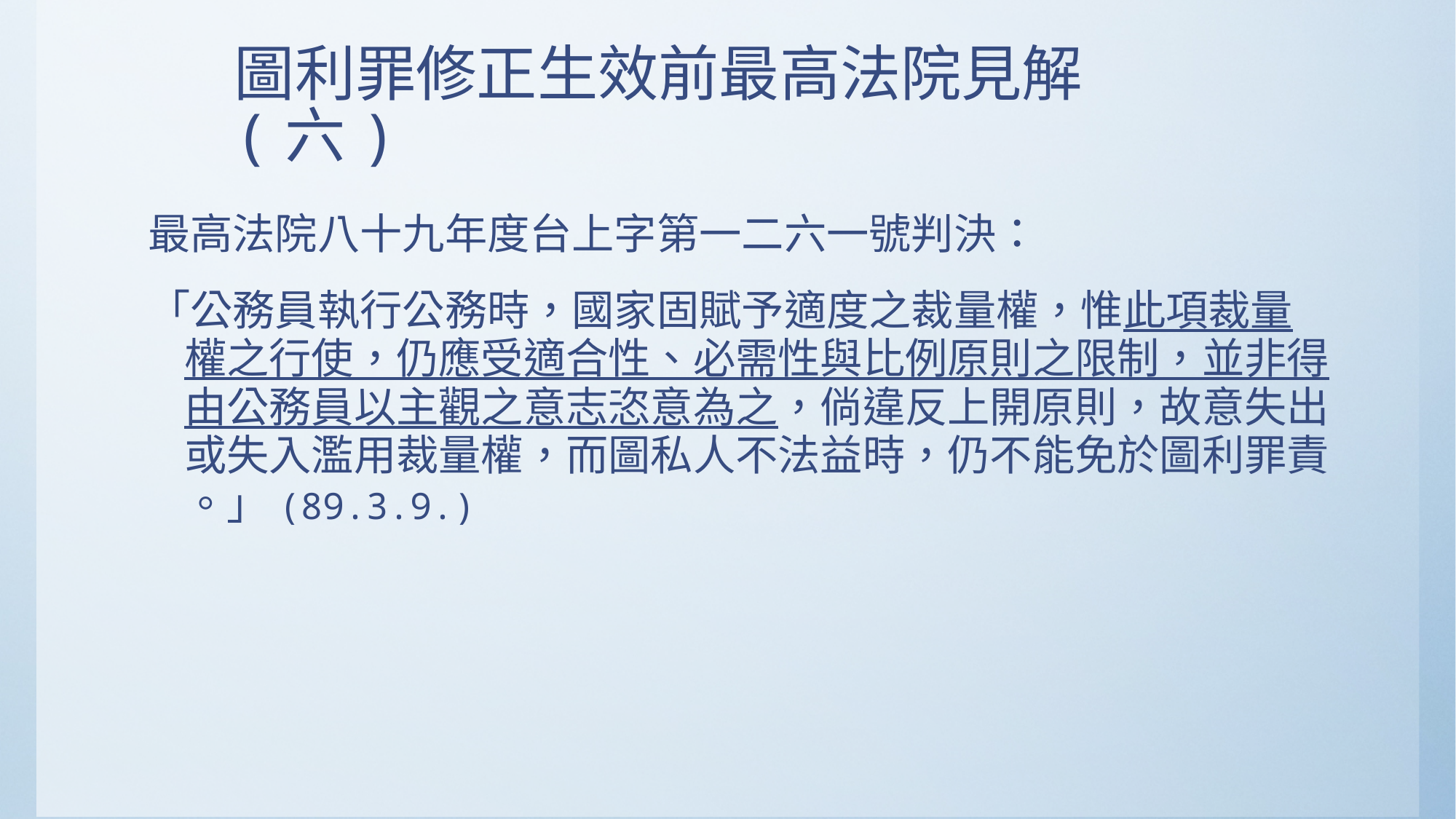

最高法院八十九年度台上字第一二六一號判決：
「公務員執行公務時，國家固賦予適度之裁量權，惟此項裁量權之行使，仍應受適合性、必需性與比例原則之限制，並非得由公務員以主觀之意志恣意為之，倘違反上開原則，故意失出或失入濫用裁量權，而圖私人不法益時，仍不能免於圖利罪責 。」(89.3.9.)
圖利罪修正生效前最高法院見解(六)